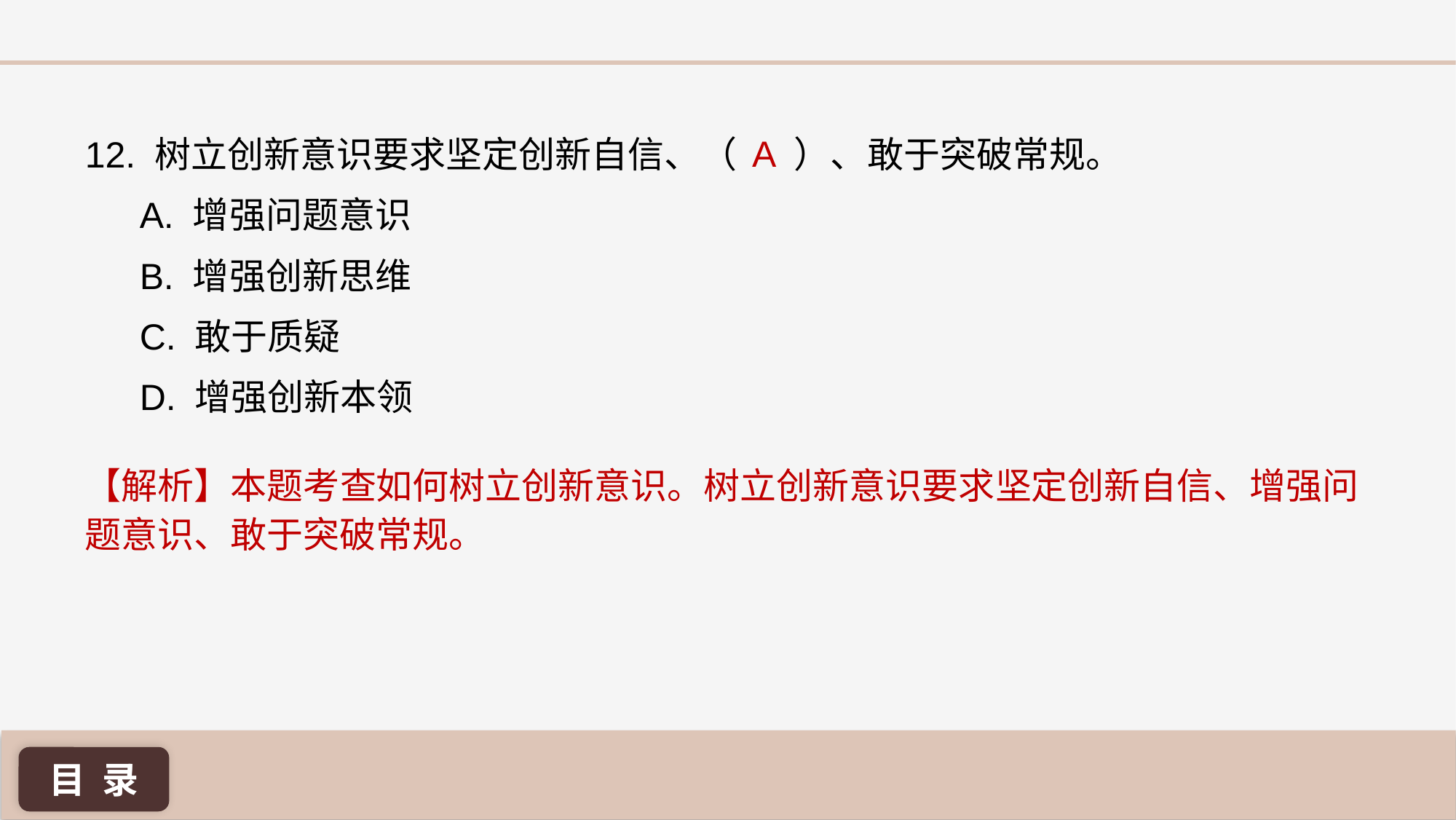

A
12. 树立创新意识要求坚定创新自信、（       ）、敢于突破常规。
A. 增强问题意识
B. 增强创新思维
C. 敢于质疑
D. 增强创新本领
【解析】本题考查如何树立创新意识。树立创新意识要求坚定创新自信、增强问题意识、敢于突破常规。